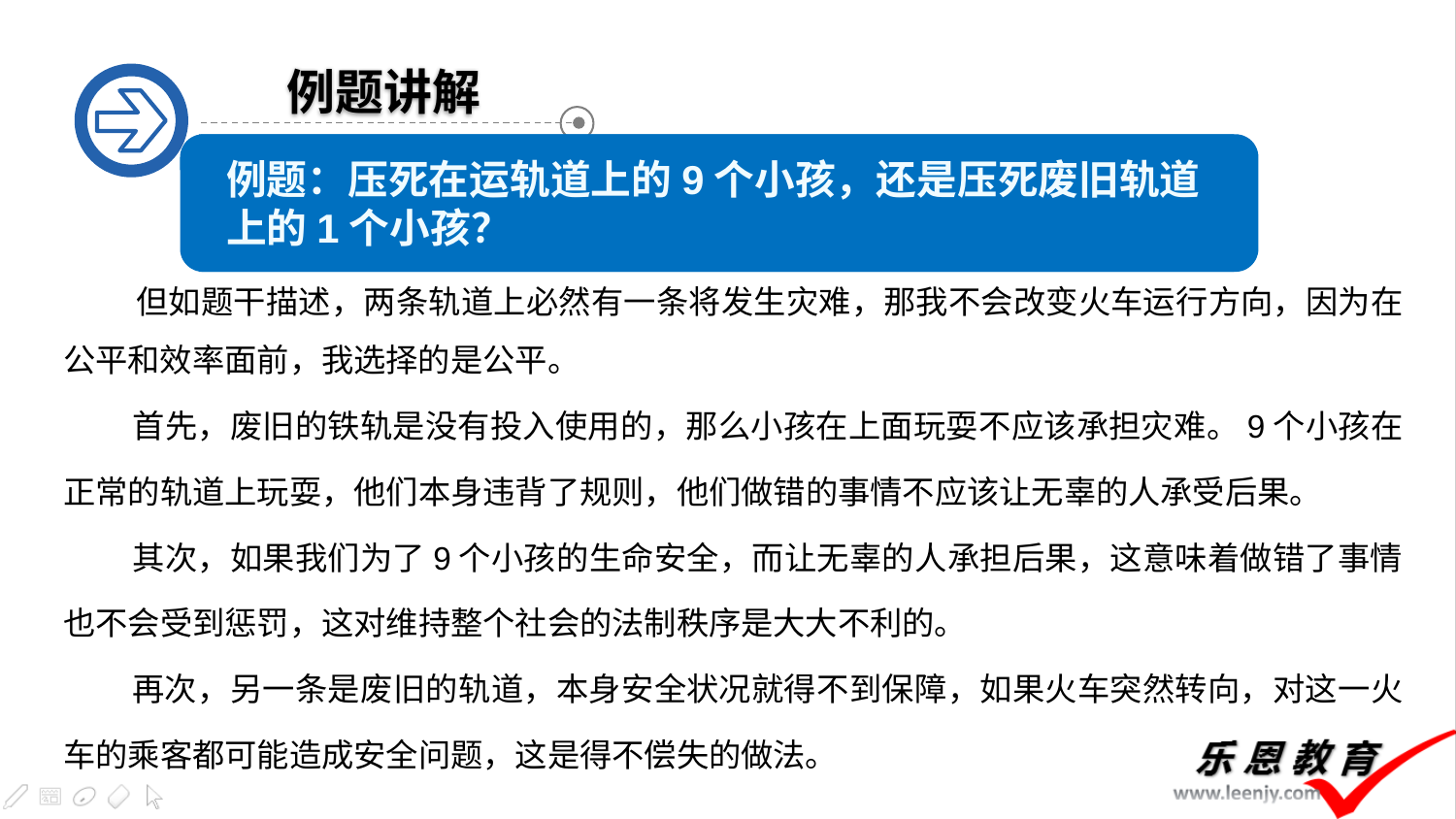

例题讲解

例题：压死在运轨道上的9个小孩，还是压死废旧轨道上的1个小孩？

但如题干描述，两条轨道上必然有一条将发生灾难，那我不会改变火车运行方向，因为在公平和效率面前，我选择的是公平。
        首先，废旧的铁轨是没有投入使用的，那么小孩在上面玩耍不应该承担灾难。9个小孩在正常的轨道上玩耍，他们本身违背了规则，他们做错的事情不应该让无辜的人承受后果。
        其次，如果我们为了9个小孩的生命安全，而让无辜的人承担后果，这意味着做错了事情也不会受到惩罚，这对维持整个社会的法制秩序是大大不利的。
        再次，另一条是废旧的轨道，本身安全状况就得不到保障，如果火车突然转向，对这一火车的乘客都可能造成安全问题，这是得不偿失的做法。